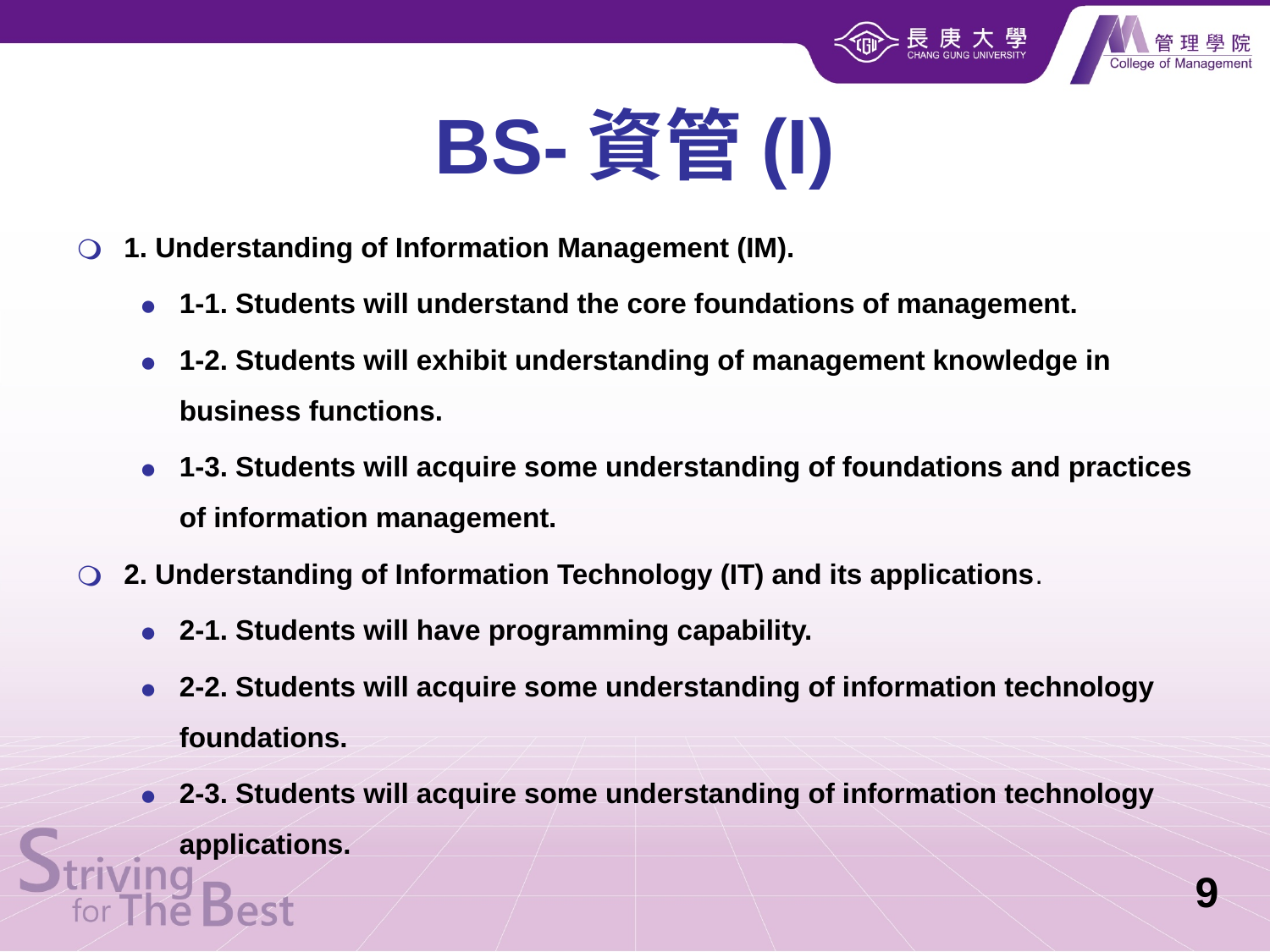

BS-資管(I)
1. Understanding of Information Management (IM).
1-1. Students will understand the core foundations of management.
1-2. Students will exhibit understanding of management knowledge in business functions.
1-3. Students will acquire some understanding of foundations and practices of information management.
2. Understanding of Information Technology (IT) and its applications.
2-1. Students will have programming capability.
2-2. Students will acquire some understanding of information technology foundations.
2-3. Students will acquire some understanding of information technology applications.
9